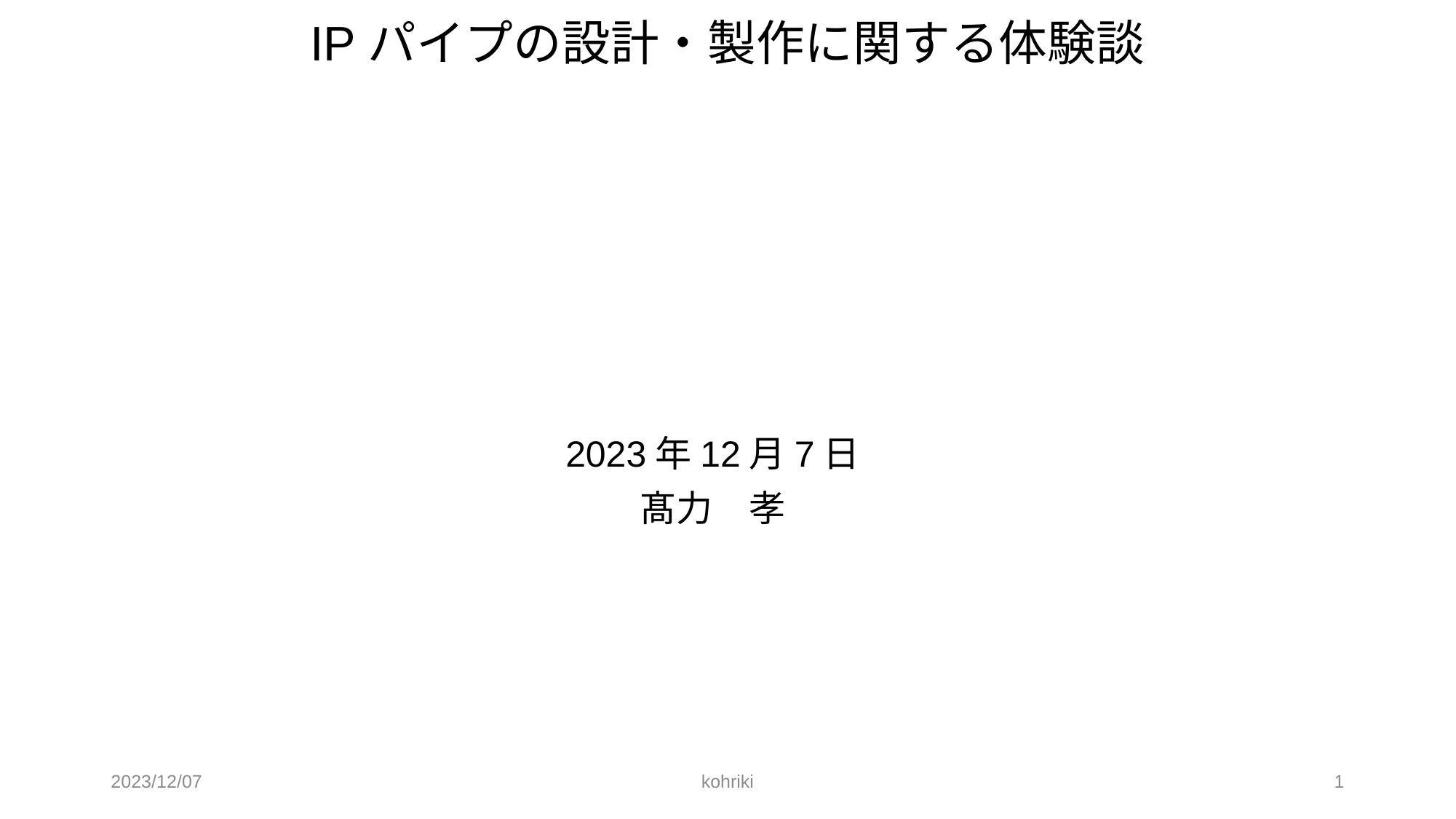

# IPパイプの設計・製作に関する体験談
2023年12月7日
髙力　孝

2023/12/07
kohriki
1